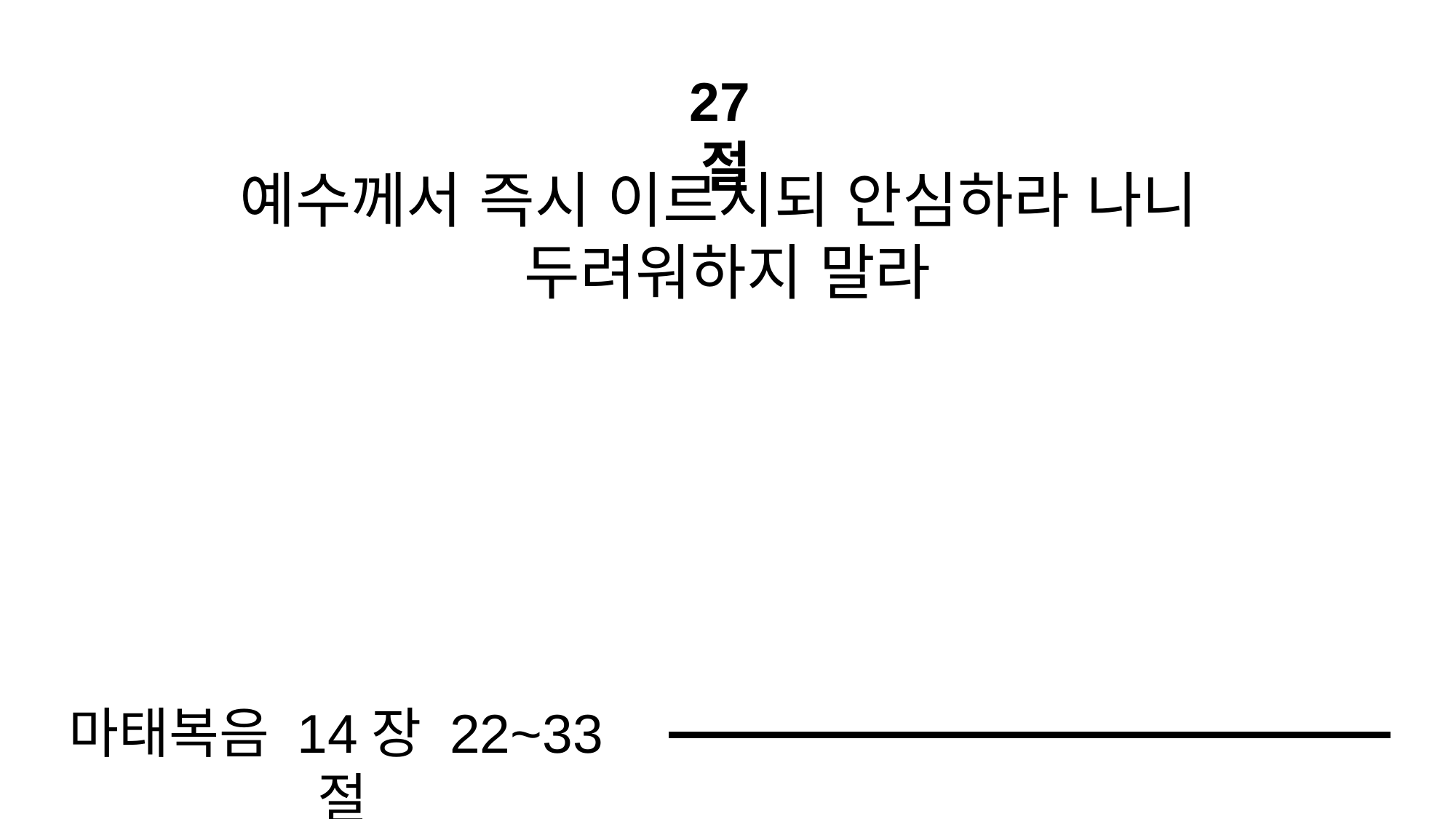

27절
예수께서 즉시 이르시되 안심하라 나니
두려워하지 말라
마태복음 14장 22~33절